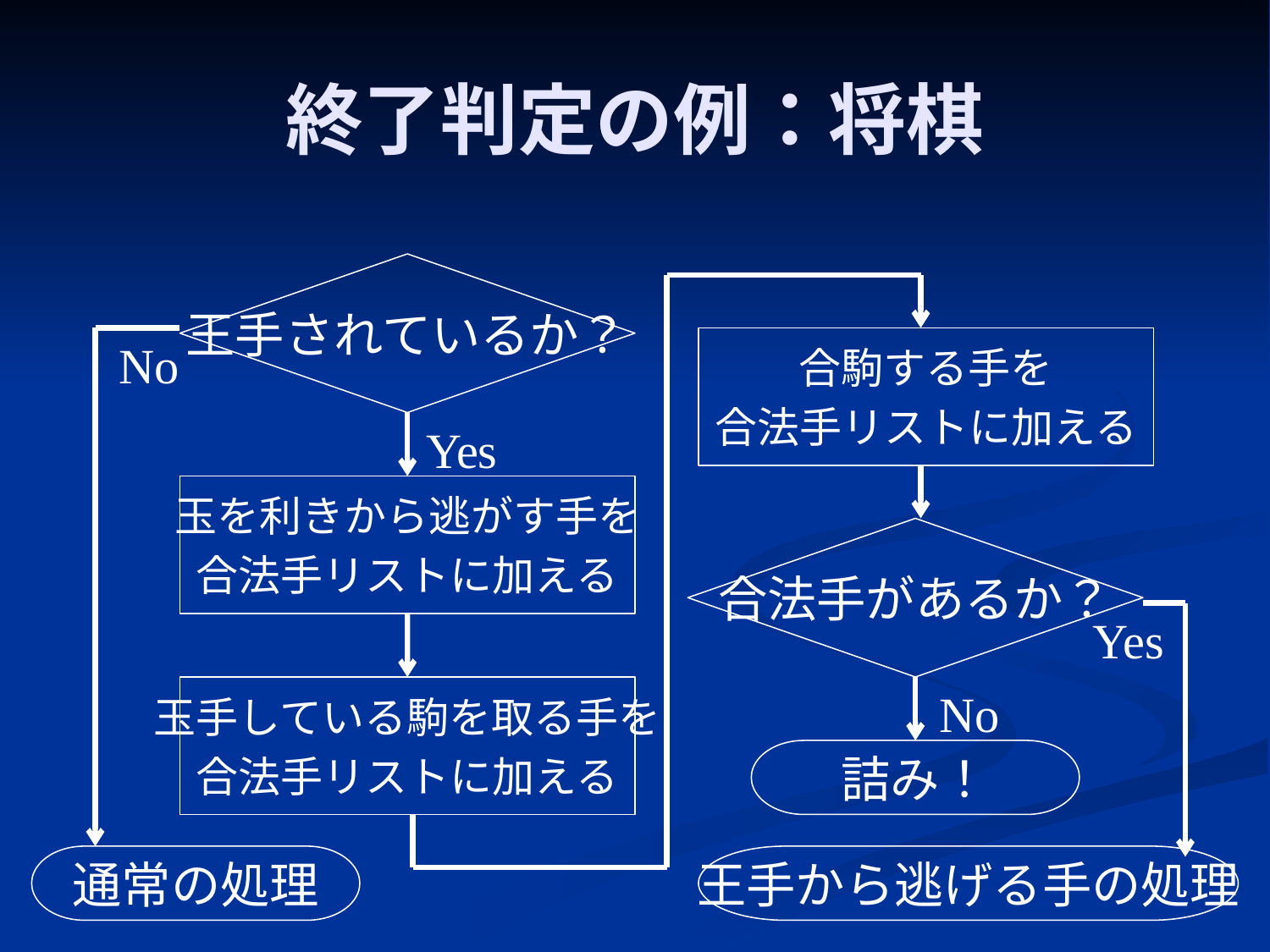

# 終了判定の例：将棋
王手されているか？
No
合駒する手を
合法手リストに加える
Yes
玉を利きから逃がす手を
合法手リストに加える
合法手があるか？
Yes
玉手している駒を取る手を
合法手リストに加える
No
詰み！
通常の処理
王手から逃げる手の処理